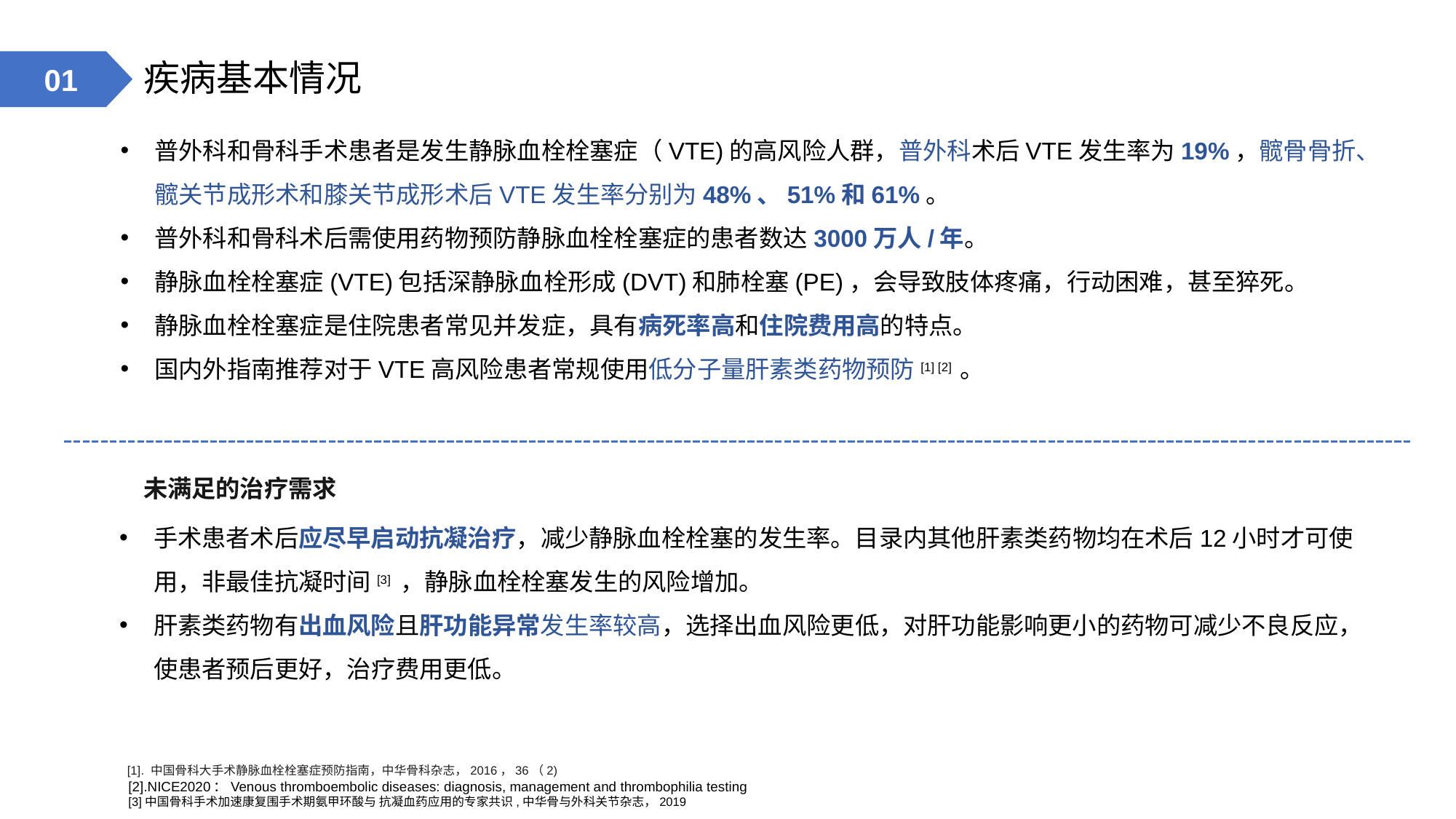

疾病基本情况
01
普外科和骨科手术患者是发生静脉血栓栓塞症（VTE)的高风险人群，普外科术后VTE发生率为19%，髋骨骨折、髋关节成形术和膝关节成形术后VTE发生率分别为48%、51%和61%。
普外科和骨科术后需使用药物预防静脉血栓栓塞症的患者数达3000万人/年。
静脉血栓栓塞症(VTE)包括深静脉血栓形成(DVT)和肺栓塞(PE)，会导致肢体疼痛，行动困难，甚至猝死。
静脉血栓栓塞症是住院患者常见并发症，具有病死率高和住院费用高的特点。
国内外指南推荐对于VTE高风险患者常规使用低分子量肝素类药物预防[1] [2] 。

未满足的治疗需求
手术患者术后应尽早启动抗凝治疗，减少静脉血栓栓塞的发生率。目录内其他肝素类药物均在术后12小时才可使用，非最佳抗凝时间[3] ，静脉血栓栓塞发生的风险增加。
肝素类药物有出血风险且肝功能异常发生率较高，选择出血风险更低，对肝功能影响更小的药物可减少不良反应，使患者预后更好，治疗费用更低。
[1]. 中国骨科大手术静脉血栓栓塞症预防指南，中华骨科杂志，2016，36（2)
[2].NICE2020：Venous thromboembolic diseases: diagnosis, management and thrombophilia testing
[3]中国骨科手术加速康复围手术期氨甲环酸与 抗凝血药应用的专家共识,中华骨与外科关节杂志，2019